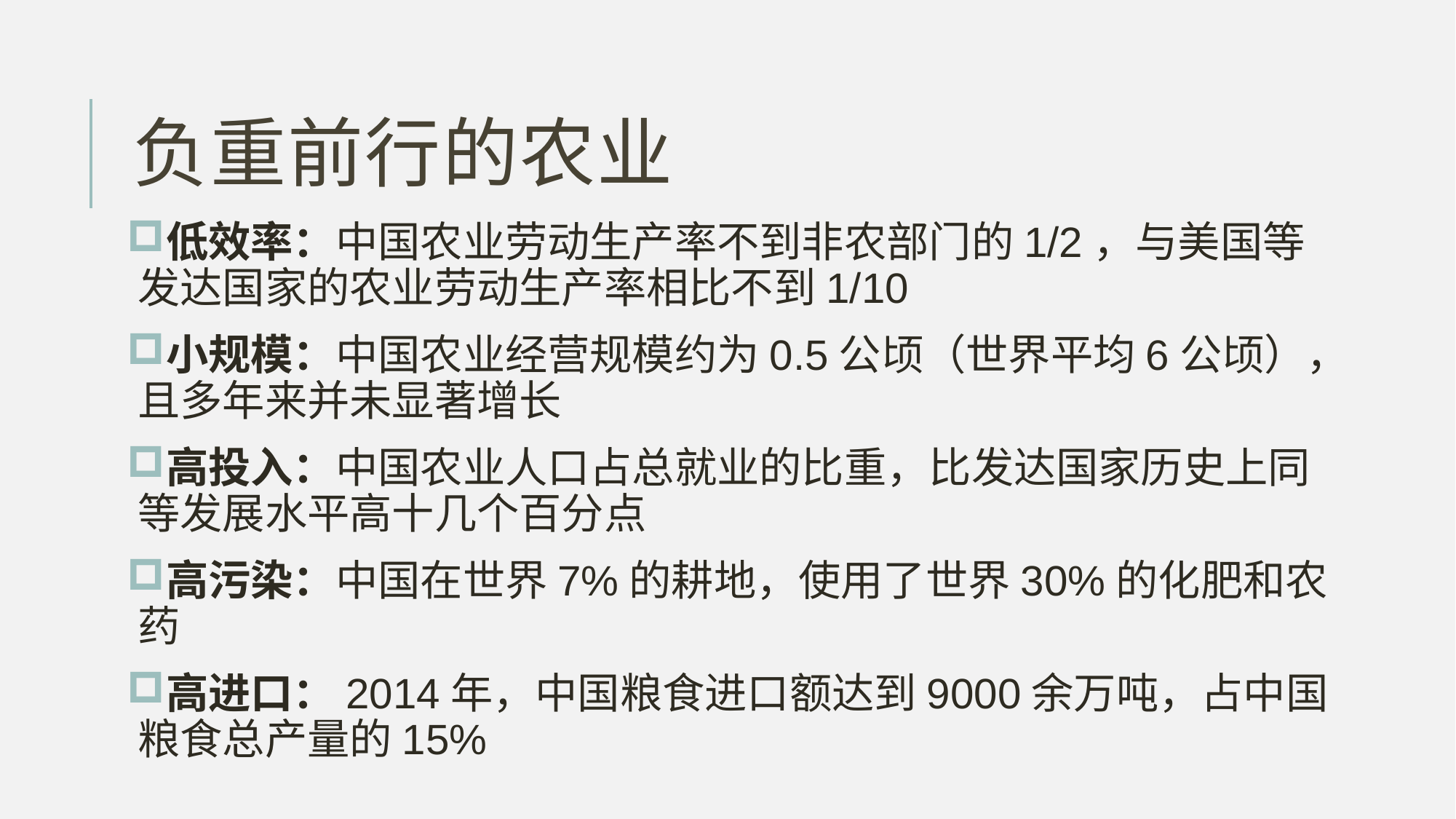

# 负重前行的农业
低效率：中国农业劳动生产率不到非农部门的1/2，与美国等发达国家的农业劳动生产率相比不到1/10
小规模：中国农业经营规模约为0.5公顷（世界平均6公顷），且多年来并未显著增长
高投入：中国农业人口占总就业的比重，比发达国家历史上同等发展水平高十几个百分点
高污染：中国在世界7%的耕地，使用了世界30%的化肥和农药
高进口：2014年，中国粮食进口额达到9000余万吨，占中国粮食总产量的15%